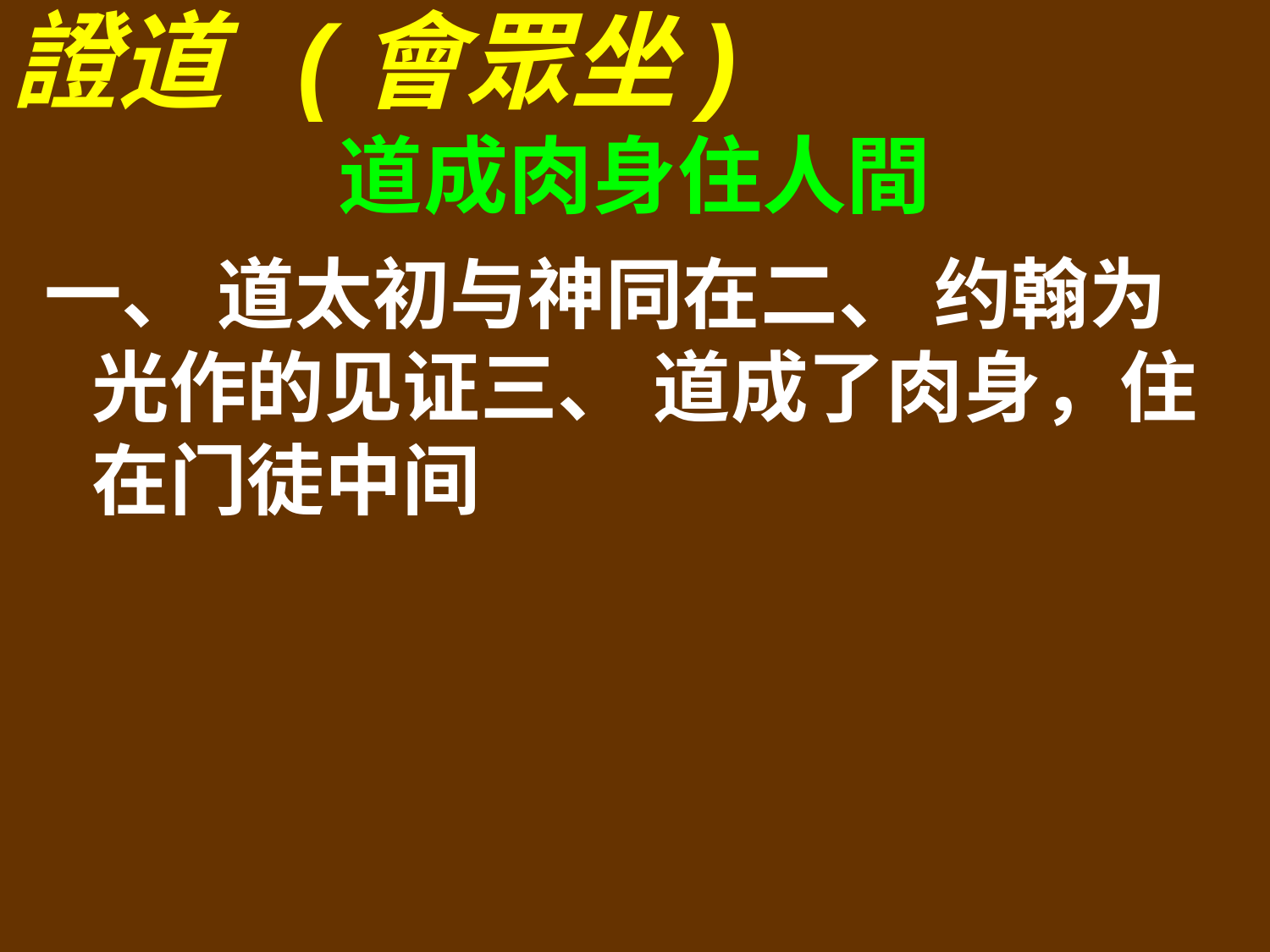

證道  (會眾坐)
道成肉身住人間
一、 道太初与神同在二、 约翰为光作的见证三、 道成了肉身，住在门徒中间